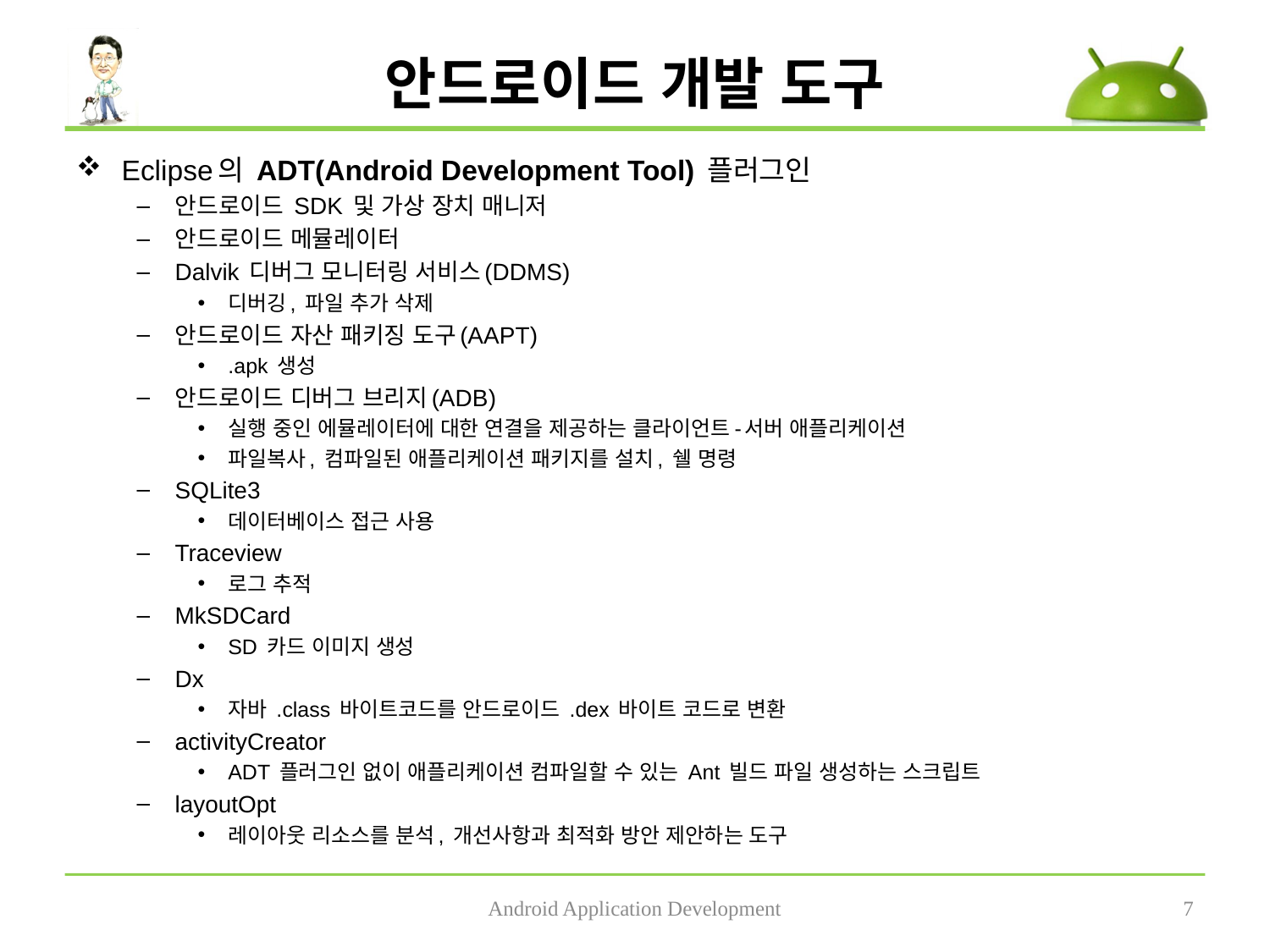

# 안드로이드 개발 도구
Eclipse의 ADT(Android Development Tool) 플러그인
안드로이드 SDK 및 가상 장치 매니저
안드로이드 메뮬레이터
Dalvik 디버그 모니터링 서비스(DDMS)
디버깅, 파일 추가 삭제
안드로이드 자산 패키징 도구(AAPT)
.apk 생성
안드로이드 디버그 브리지(ADB)
실행 중인 에뮬레이터에 대한 연결을 제공하는 클라이언트-서버 애플리케이션
파일복사, 컴파일된 애플리케이션 패키지를 설치, 쉘 명령
SQLite3
데이터베이스 접근 사용
Traceview
로그 추적
MkSDCard
SD 카드 이미지 생성
Dx
자바 .class 바이트코드를 안드로이드 .dex 바이트 코드로 변환
activityCreator
ADT 플러그인 없이 애플리케이션 컴파일할 수 있는 Ant 빌드 파일 생성하는 스크립트
layoutOpt
레이아웃 리소스를 분석, 개선사항과 최적화 방안 제안하는 도구
Android Application Development
7